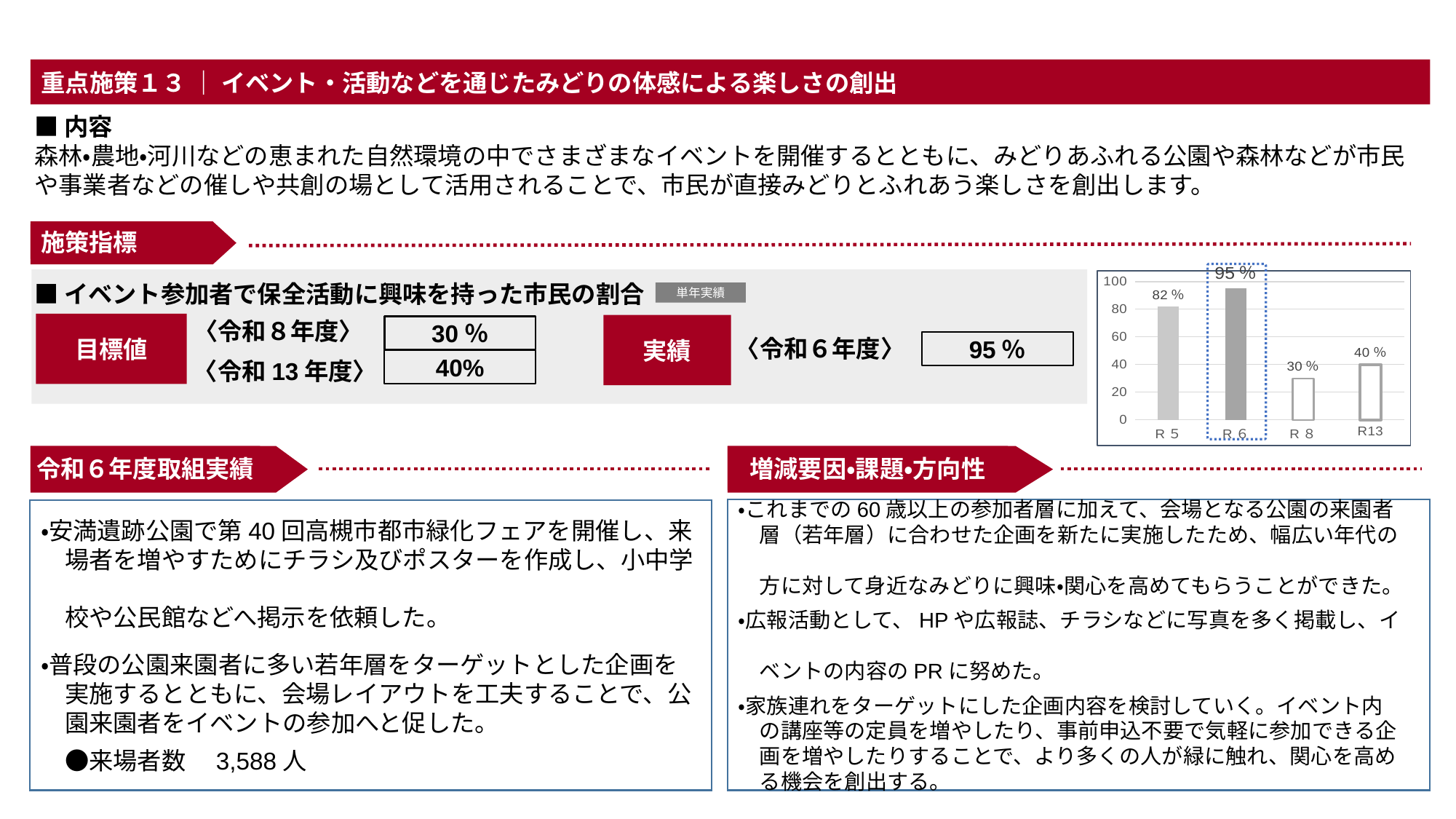

重点施策１３ ｜ イベント・活動などを通じたみどりの体感による楽しさの創出
■内容
森林・農地・河川などの恵まれた自然環境の中でさまざまなイベントを開催するとともに、みどりあふれる公園や森林などが市民や事業者などの催しや共創の場として活用されることで、市民が直接みどりとふれあう楽しさを創出します。

施策指標

■イベント参加者で保全活動に興味を持った市民の割合
〈令和８年度〉
目標値
実績
30％

〈令和６年度〉
95％
40%
〈令和13年度〉
令和６年度取組実績
・これまでの60歳以上の参加者層に加えて、会場となる公園の来園者
　層（若年層）に合わせた企画を新たに実施したため、幅広い年代の
　方に対して身近なみどりに興味・関心を高めてもらうことができた。
・広報活動として、HPや広報誌、チラシなどに写真を多く掲載し、イ
　ベントの内容のPRに努めた。
・家族連れをターゲットにした企画内容を検討していく。イベント内
　の講座等の定員を増やしたり、事前申込不要で気軽に参加できる企
　画を増やしたりすることで、より多くの人が緑に触れ、関心を高め
　る機会を創出する。
・安満遺跡公園で第40回高槻市都市緑化フェアを開催し、来
　場者を増やすためにチラシ及びポスターを作成し、小中学
　校や公民館などへ掲示を依頼した。
・普段の公園来園者に多い若年層をターゲットとした企画を
　実施するとともに、会場レイアウトを工夫することで、公
　園来園者をイベントの参加へと促した。
　●来場者数　3,588人
単年実績

### Chart

| Category | 系列 1 |
|---|---|
| R５ | 82.0 |
| R６ | 95.0 |
| R８ | 30.0 |
| R13 | 40.0 |

増減要因・課題・方向性